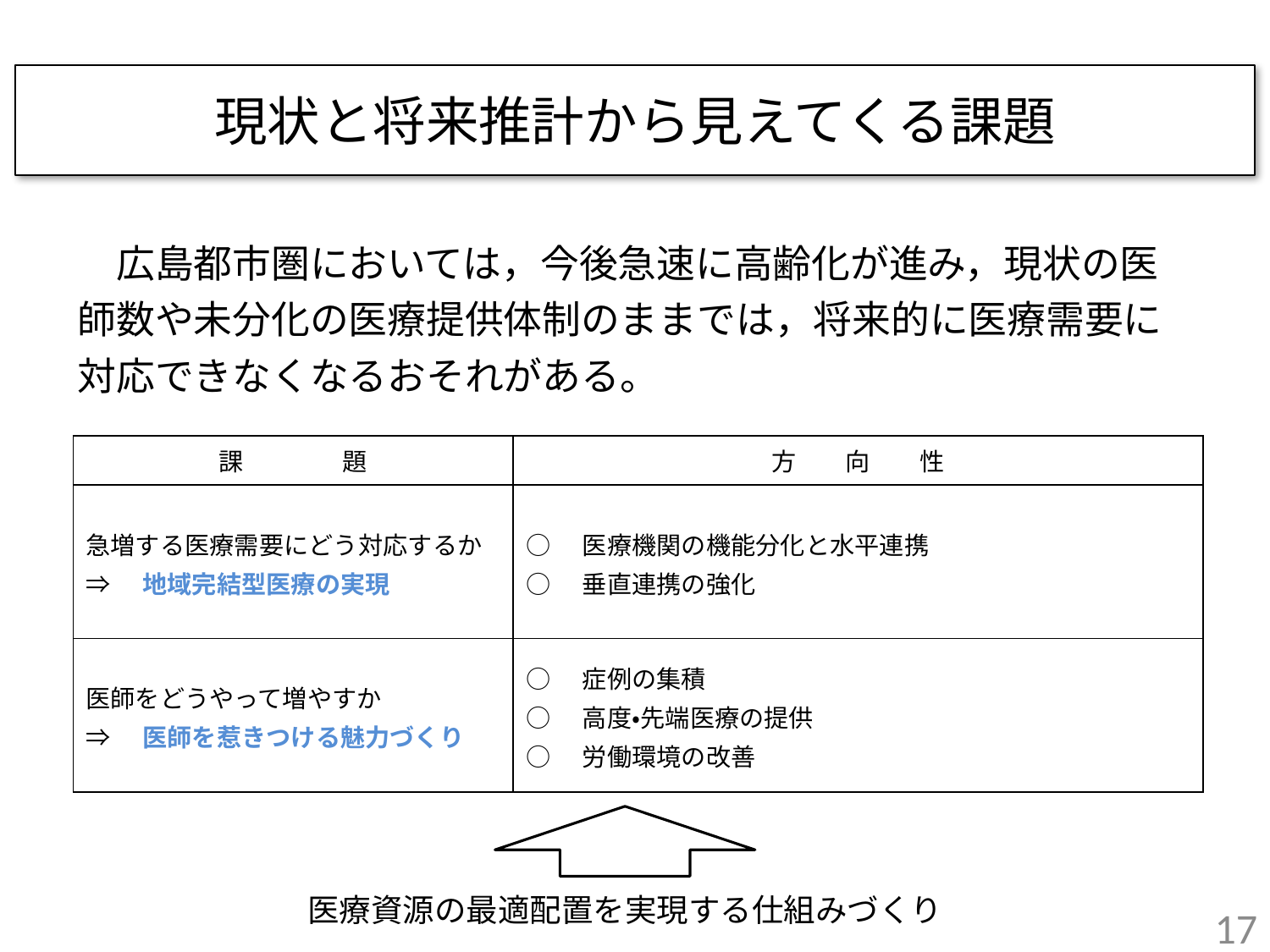

現状と将来推計から見えてくる課題
| 広島都市圏においては，今後急速に高齢化が進み，現状の医師数や未分化の医療提供体制のままでは，将来的に医療需要に対応できなくなるおそれがある。 |
| --- |
| 課　　　　題 | 方　　向　　性 |
| --- | --- |
| 急増する医療需要にどう対応するか ⇒　地域完結型医療の実現 | ○　医療機関の機能分化と水平連携 ○　垂直連携の強化 |
| 医師をどうやって増やすか ⇒　医師を惹きつける魅力づくり | ○　症例の集積 ○　高度・先端医療の提供 ○　労働環境の改善 |

医療資源の最適配置を実現する仕組みづくり
17